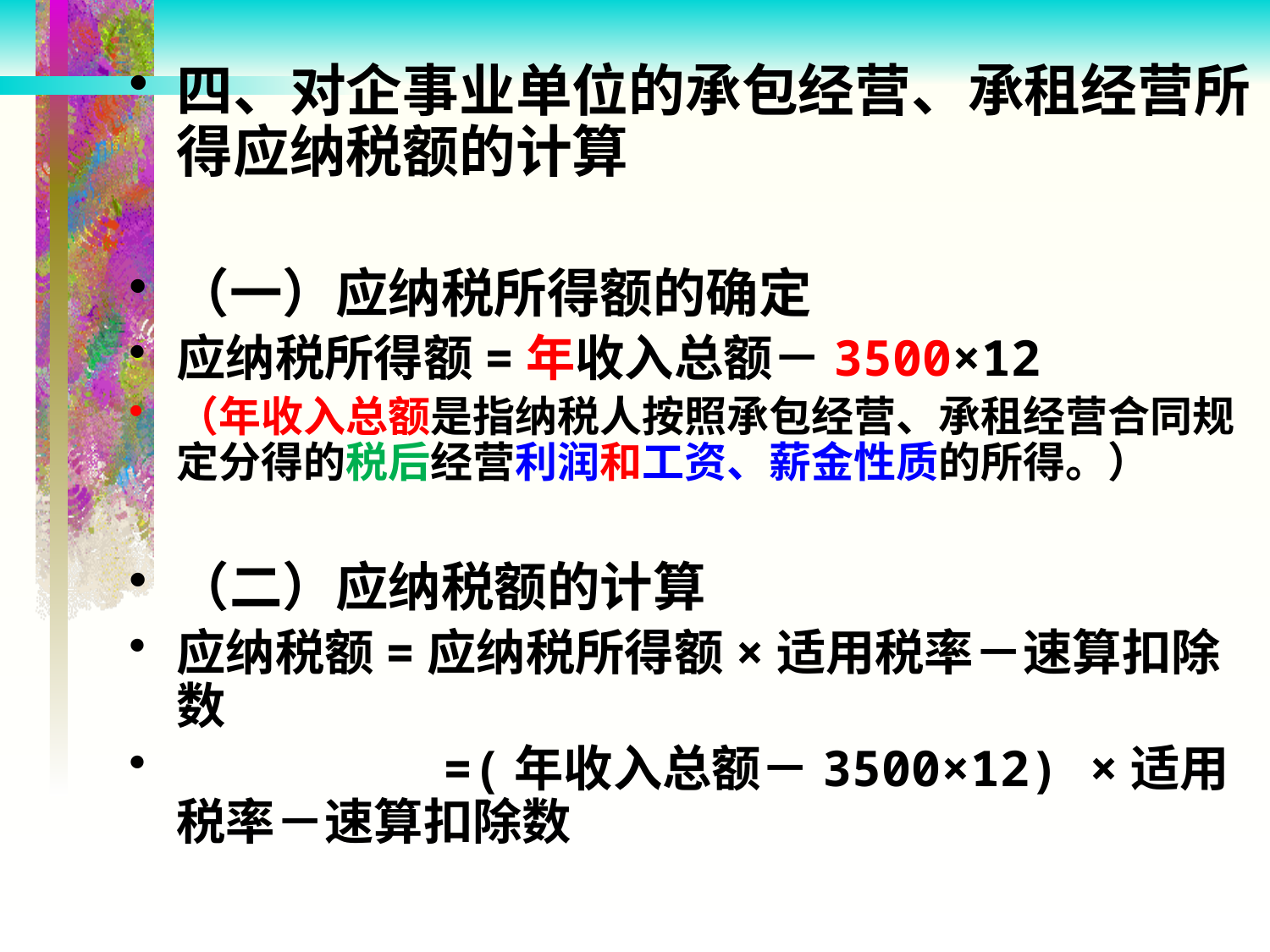

四、对企事业单位的承包经营、承租经营所得应纳税额的计算

（一）应纳税所得额的确定
应纳税所得额=年收入总额－3500×12
（年收入总额是指纳税人按照承包经营、承租经营合同规定分得的税后经营利润和工资、薪金性质的所得。）

（二）应纳税额的计算
应纳税额=应纳税所得额×适用税率－速算扣除数
         =(年收入总额－3500×12) ×适用税率－速算扣除数